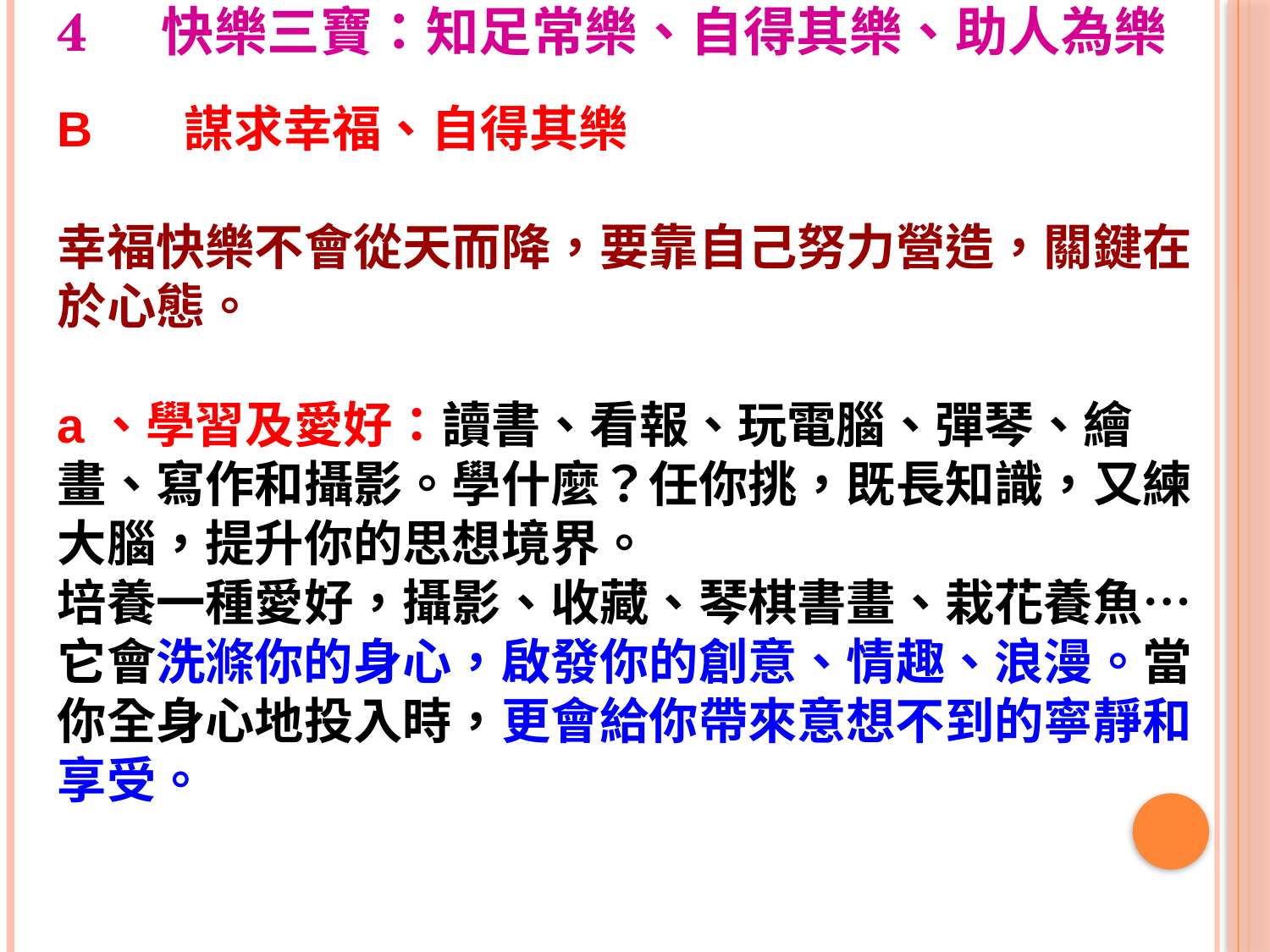

4    快樂三寶：知足常樂、自得其樂、助人為樂
B	謀求幸福、自得其樂

幸福快樂不會從天而降，要靠自己努力營造，關鍵在於心態。
a、學習及愛好：讀書、看報、玩電腦、彈琴、繪畫、寫作和攝影。學什麼？任你挑，既長知識，又練大腦，提升你的思想境界。
培養一種愛好，攝影、收藏、琴棋書畫、栽花養魚…它會洗滌你的身心，啟發你的創意、情趣、浪漫。當你全身心地投入時，更會給你帶來意想不到的寧靜和享受。